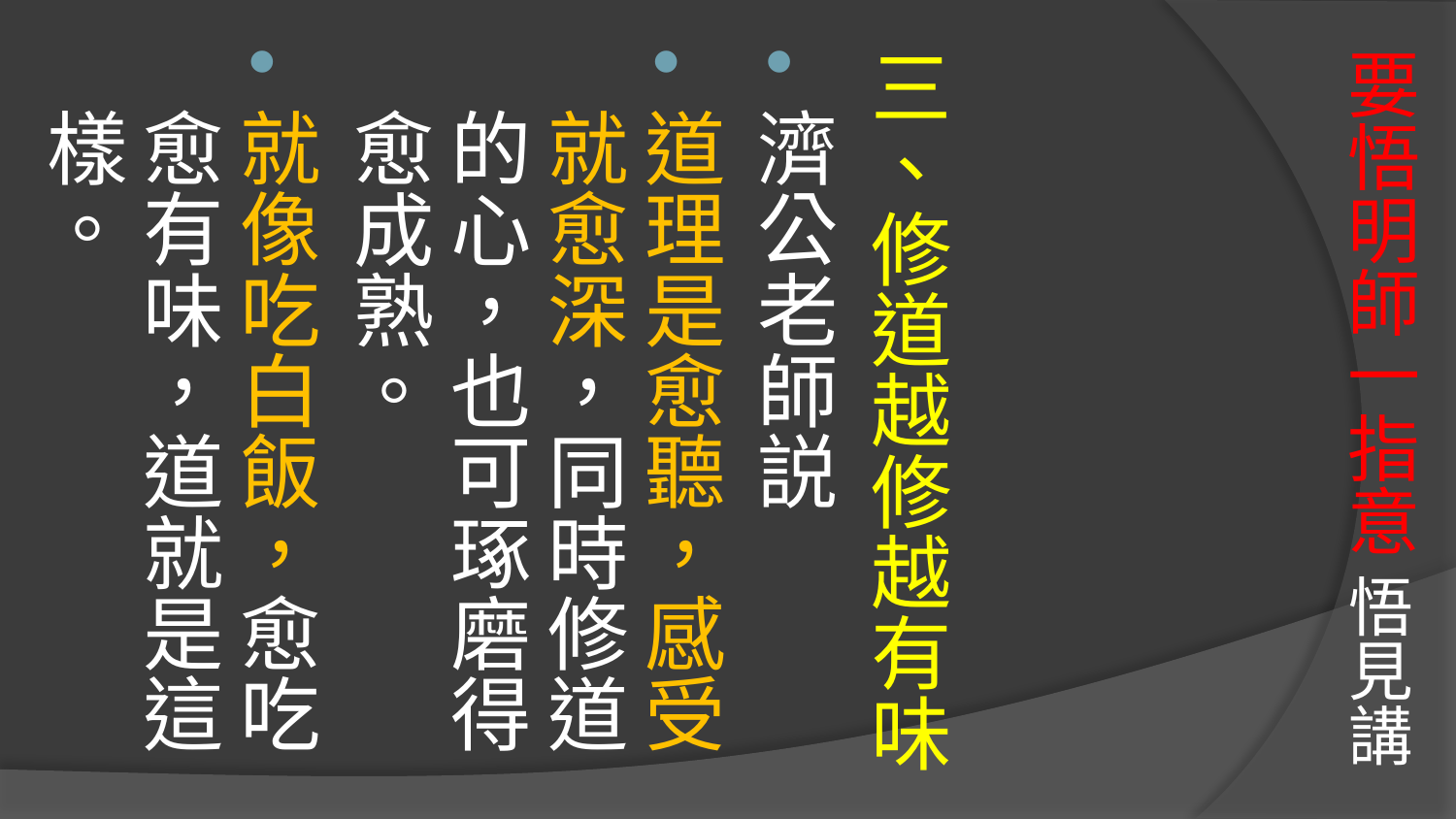

# 要悟明師一指意 悟見講
三、修道越修越有味
濟公老師説
道理是愈聽，感受就愈深，同時修道的心，也可琢磨得愈成熟。
就像吃白飯，愈吃愈有味，道就是這樣。